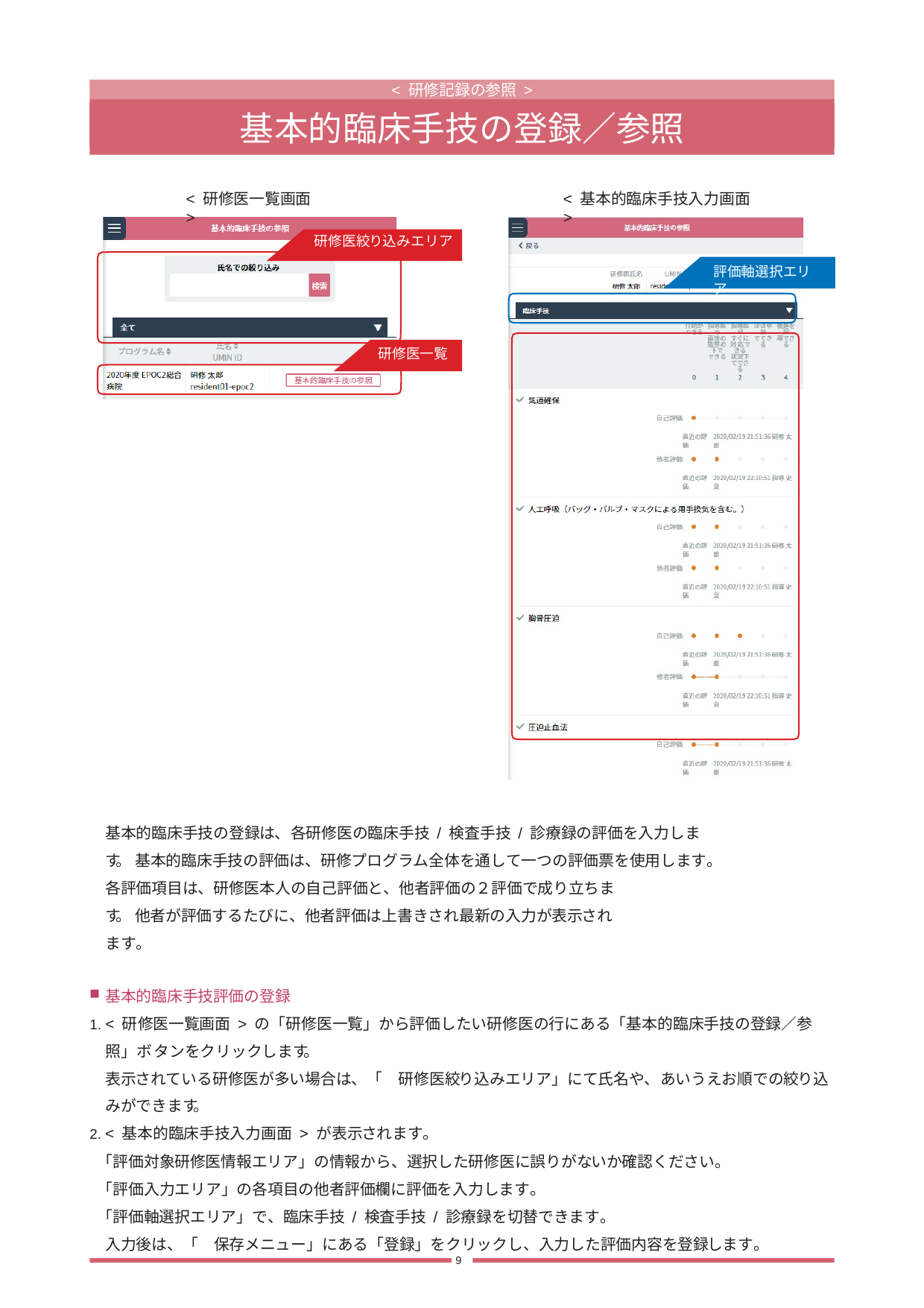

< 研修記録の参照 >
基本的臨床手技の登録／参照
< 研修医一覧画面>
< 基本的臨床手技入力画面>

研修医絞り込みエリア

評価軸選択エリア

研修医一覧
基本的臨床手技の登録は、各研修医の臨床手技 / 検査手技 / 診療録の評価を入力します。 基本的臨床手技の評価は、研修プログラム全体を通して一つの評価票を使用します。
各評価項目は、研修医本人の自己評価と、他者評価の２評価で成り立ちます。 他者が評価するたびに、他者評価は上書きされ最新の入力が表示されます。

基本的臨床手技評価の登録
< 研修医一覧画面 > の「研修医一覧」から評価したい研修医の行にある「基本的臨床手技の登録／参照」ボ タンをクリックします。
表示されている研修医が多い場合は、「　研修医絞り込みエリア」にて氏名や、あいうえお順での絞り込みができます。
< 基本的臨床手技入力画面> が表示されます。
「評価対象研修医情報エリア」の情報から、選択した研修医に誤りがないか確認ください。
「評価入力エリア」の各項目の他者評価欄に評価を入力します。
「評価軸選択エリア」で、臨床手技 / 検査手技 / 診療録を切替できます。
入力後は、「　保存メニュー」にある「登録」をクリックし、入力した評価内容を登録します。
9